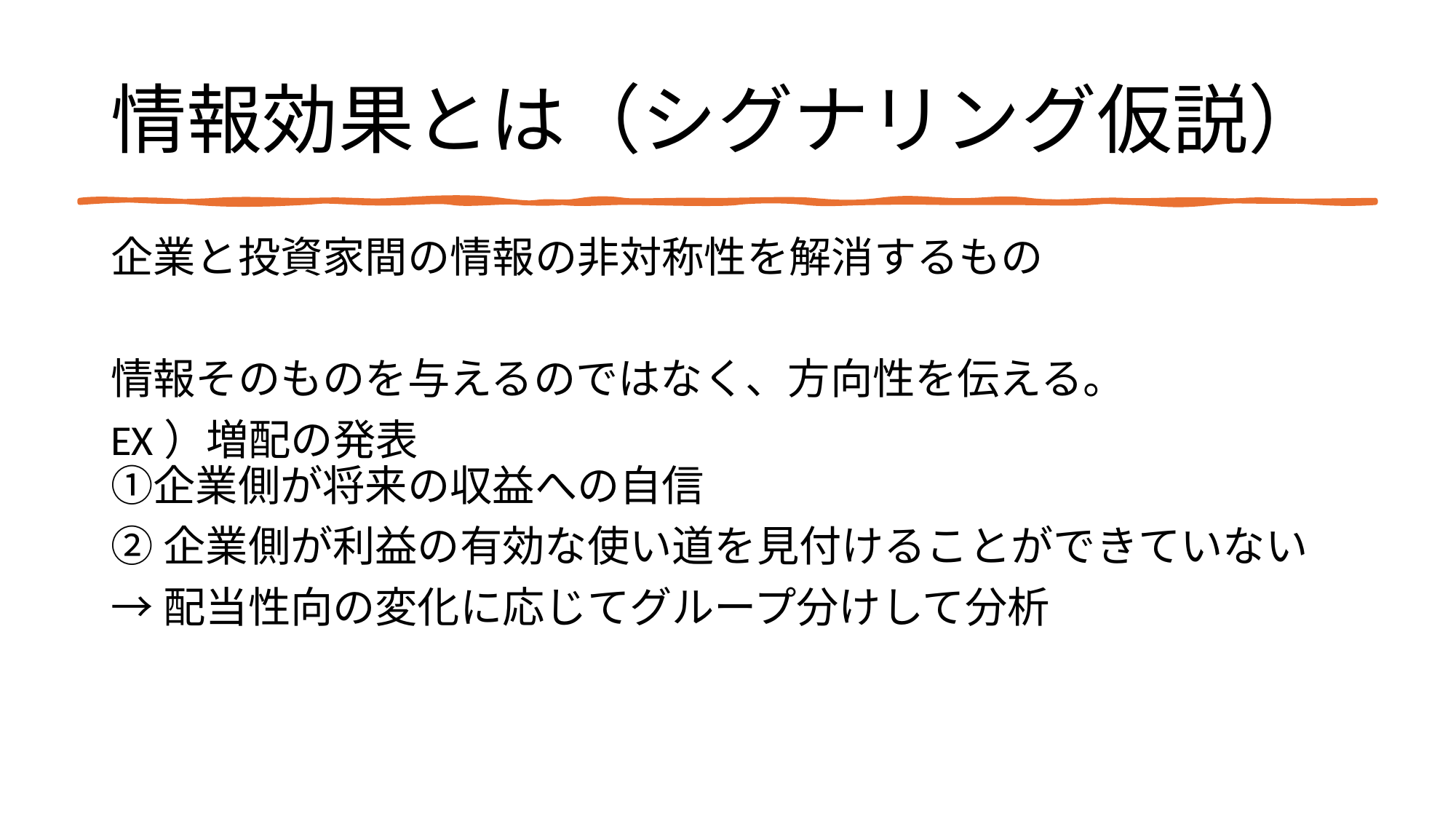

# 情報効果とは（シグナリング仮説）

企業と投資家間の情報の非対称性を解消するもの

情報そのものを与えるのではなく、方向性を伝える。
EX）増配の発表
①企業側が将来の収益への自信
②企業側が利益の有効な使い道を見付けることができていない
→配当性向の変化に応じてグループ分けして分析